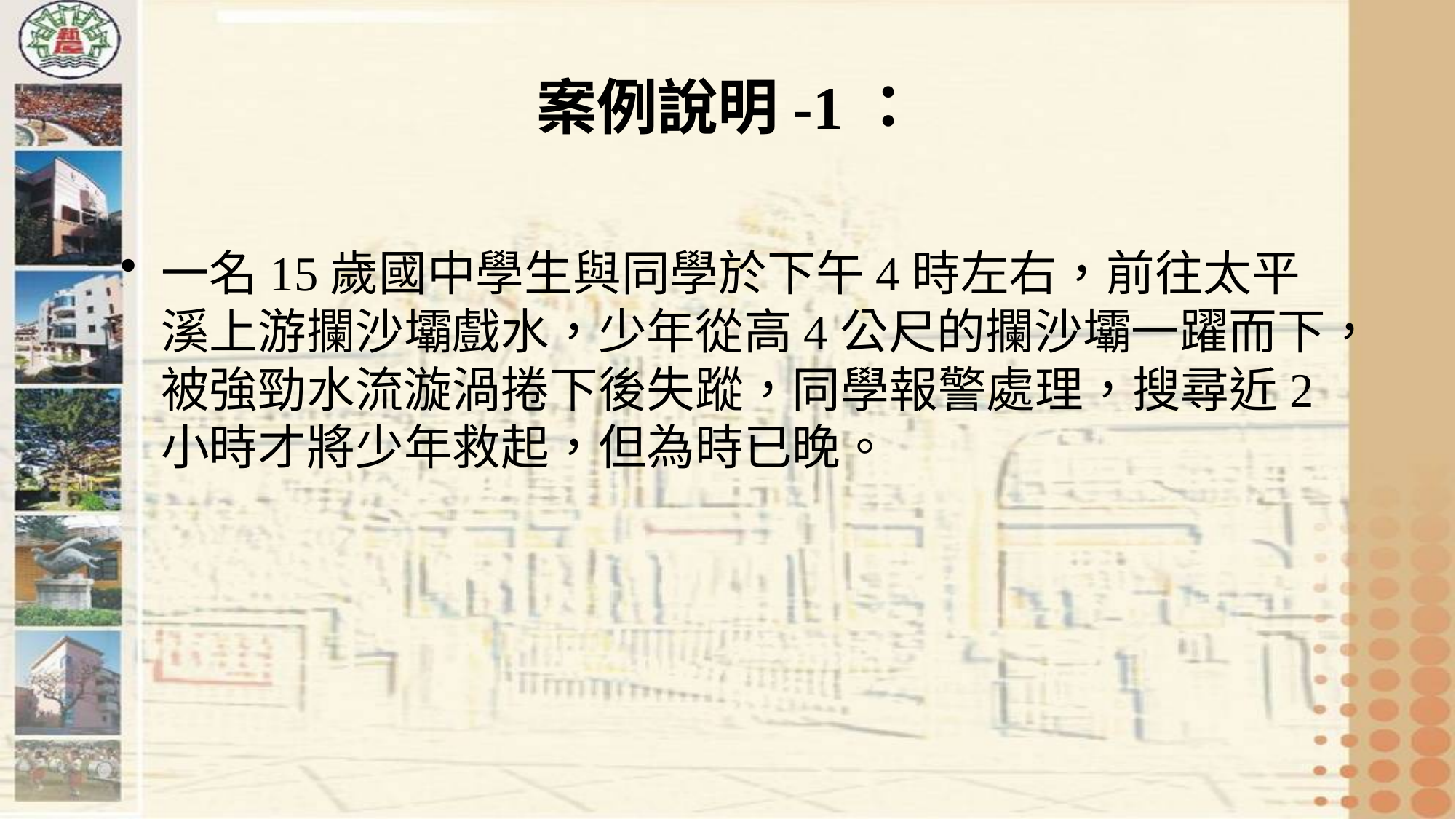

# 案例說明-1：
一名15歲國中學生與同學於下午4時左右，前往太平溪上游攔沙壩戲水，少年從高4公尺的攔沙壩一躍而下，被強勁水流漩渦捲下後失蹤，同學報警處理，搜尋近2小時才將少年救起，但為時已晚。